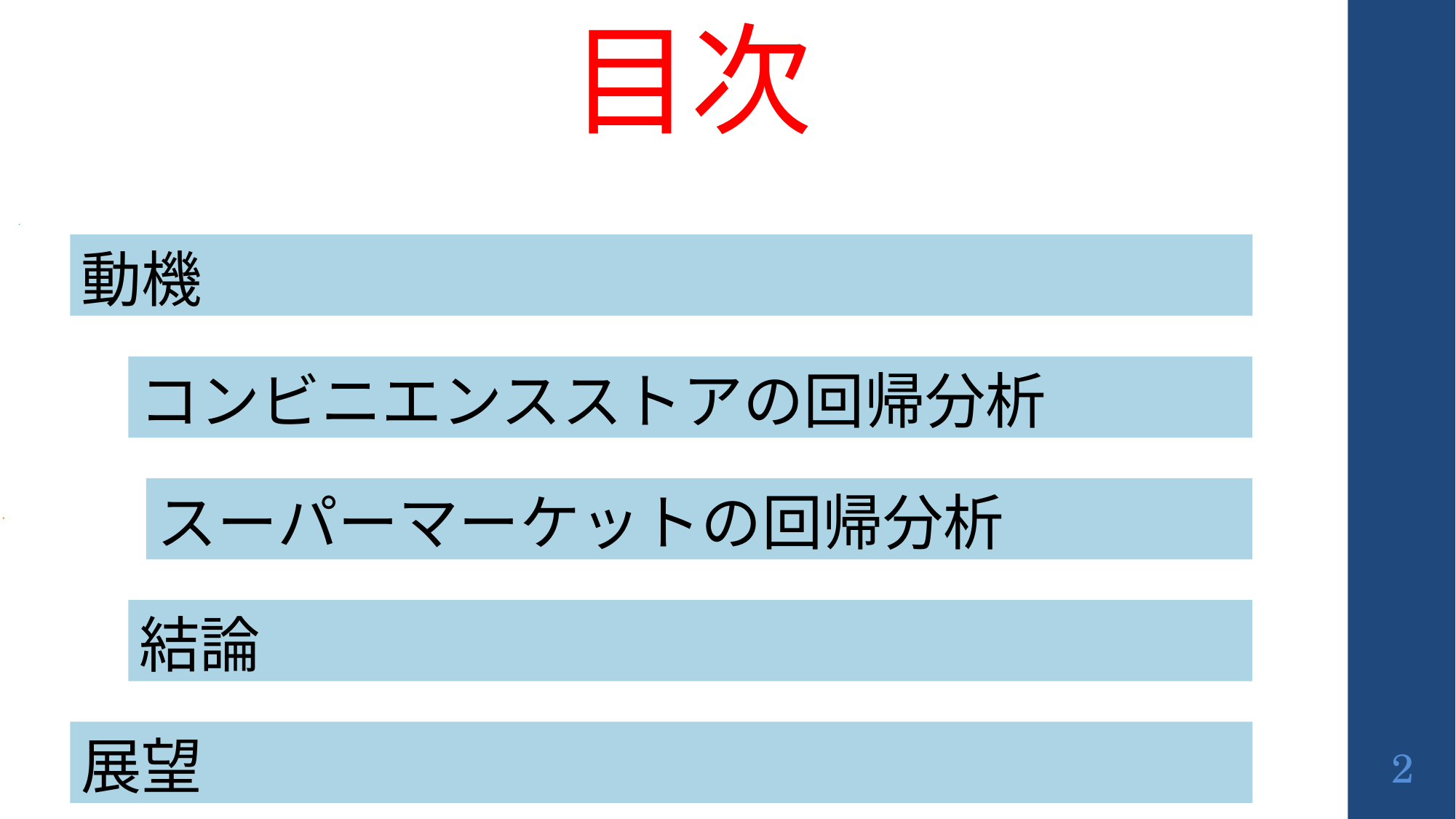

# 目次
動機
コンビニエンスストアの回帰分析
スーパーマーケットの回帰分析
展望
結論
2